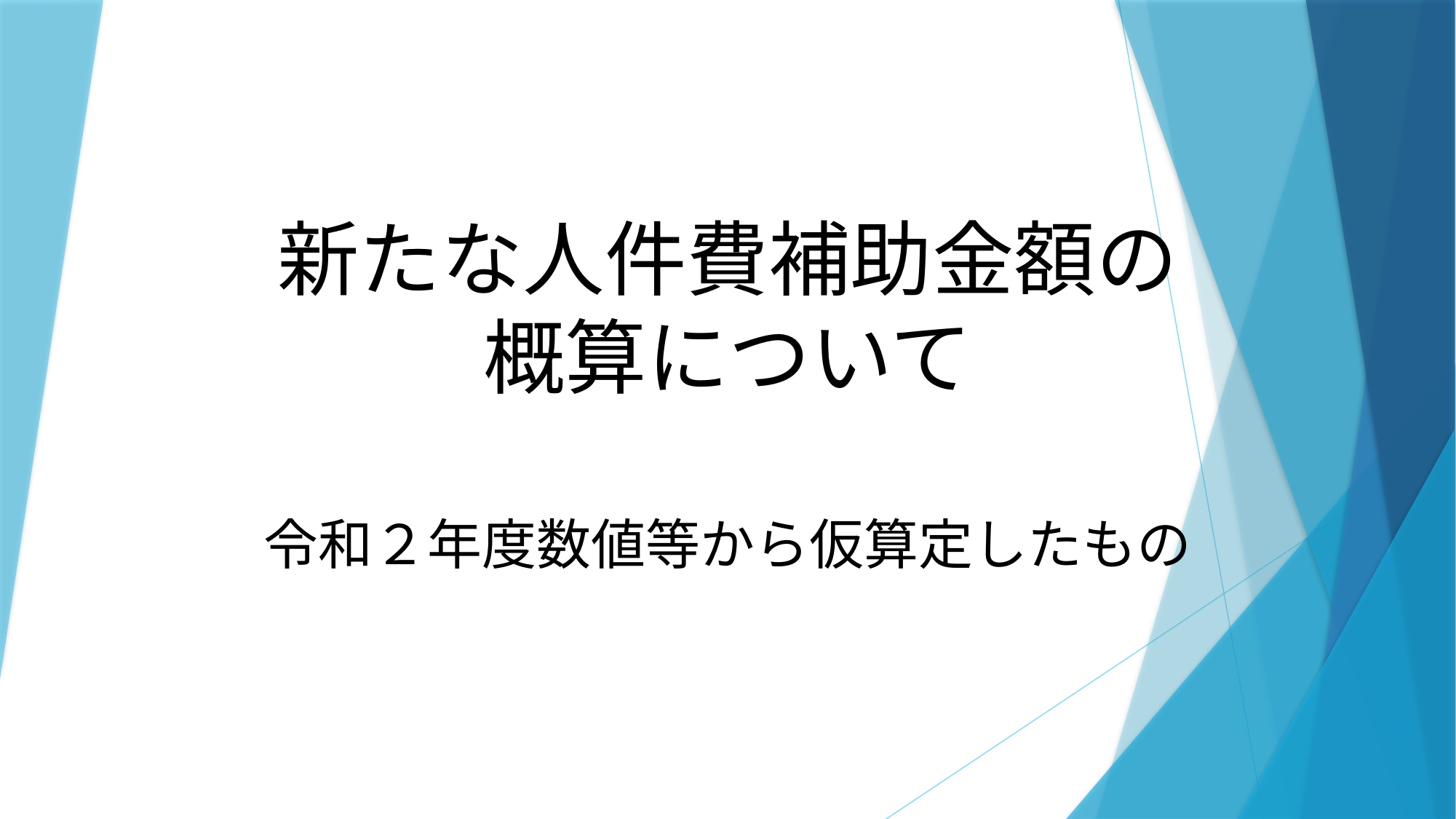

# 新たな人件費補助金額の 概算について
令和２年度数値等から仮算定したもの